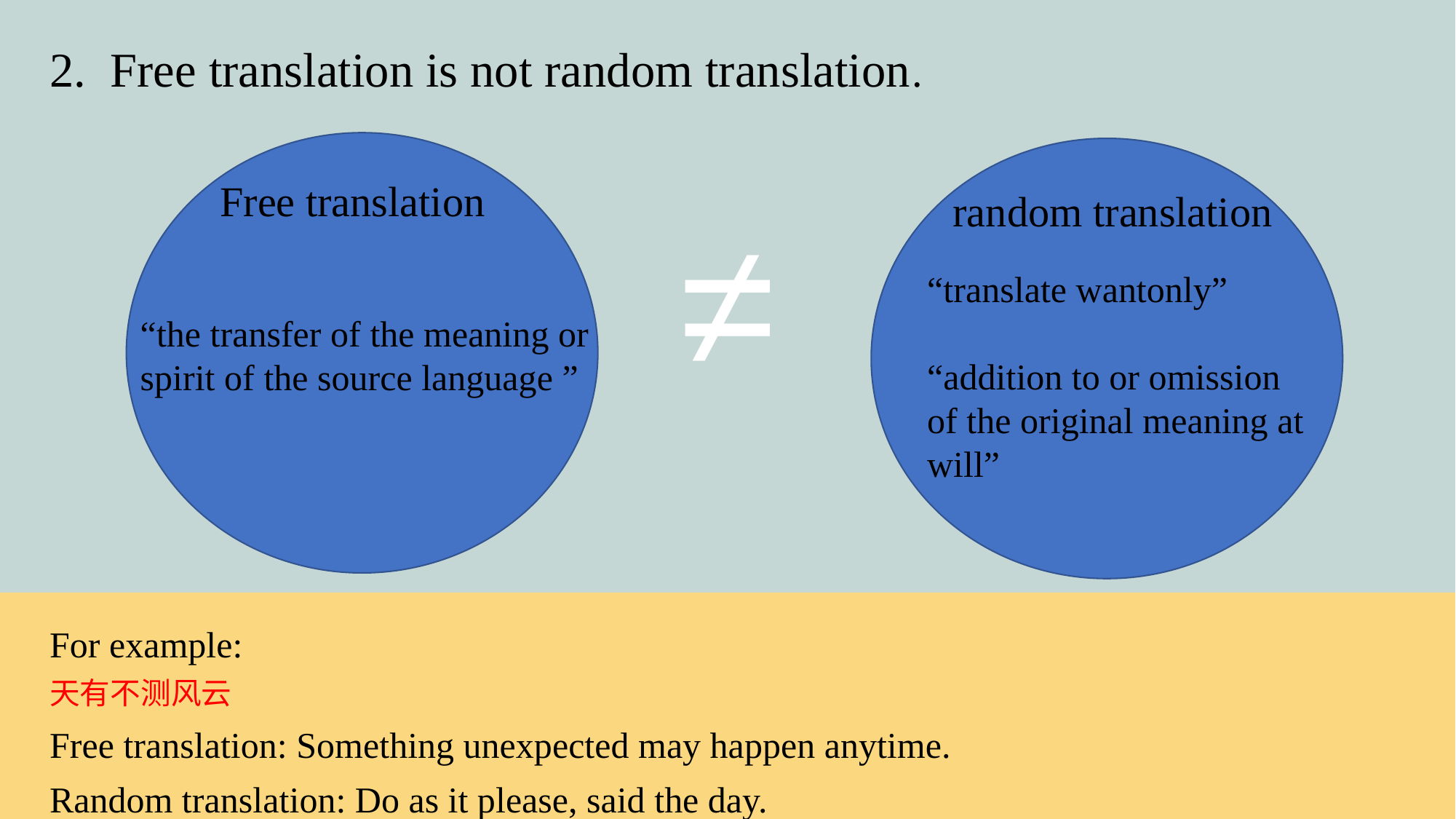

≠
2.  Free translation is not random translation.

Free translation

“the transfer of the meaning or spirit of the source language ”

random translation

“translate wantonly”

“addition to or omission of the original meaning at will”

For example:
天有不测风云
Free translation: Something unexpected may happen anytime.
Random translation: Do as it please, said the day.